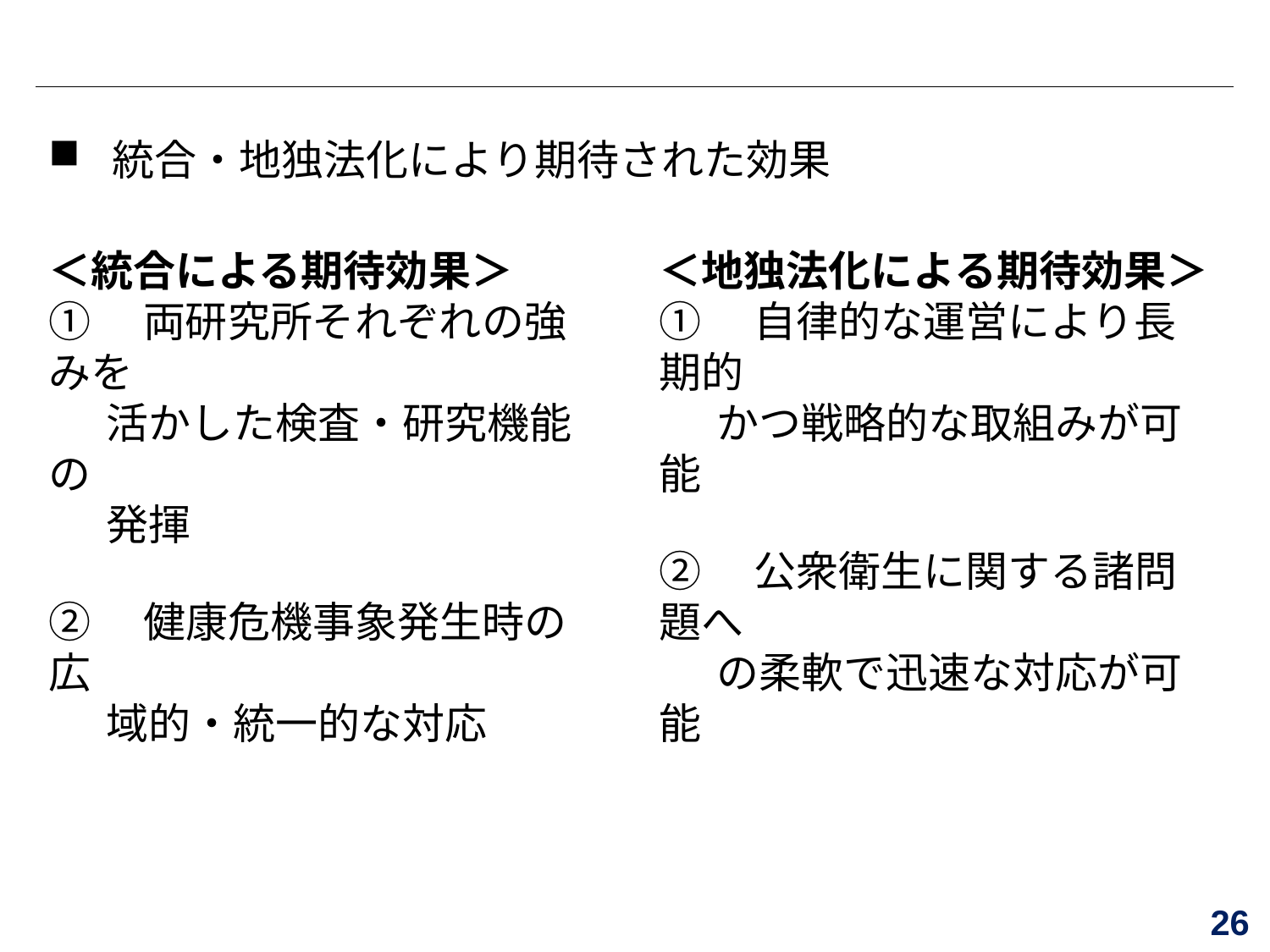

統合・地独法化により期待された効果
＜統合による期待効果＞
①　両研究所それぞれの強みを
     活かした検査・研究機能の
     発揮

②　健康危機事象発生時の広
     域的・統一的な対応

＜地独法化による期待効果＞
①　自律的な運営により長期的
     かつ戦略的な取組みが可能

②　公衆衛生に関する諸問題へ
     の柔軟で迅速な対応が可能
26